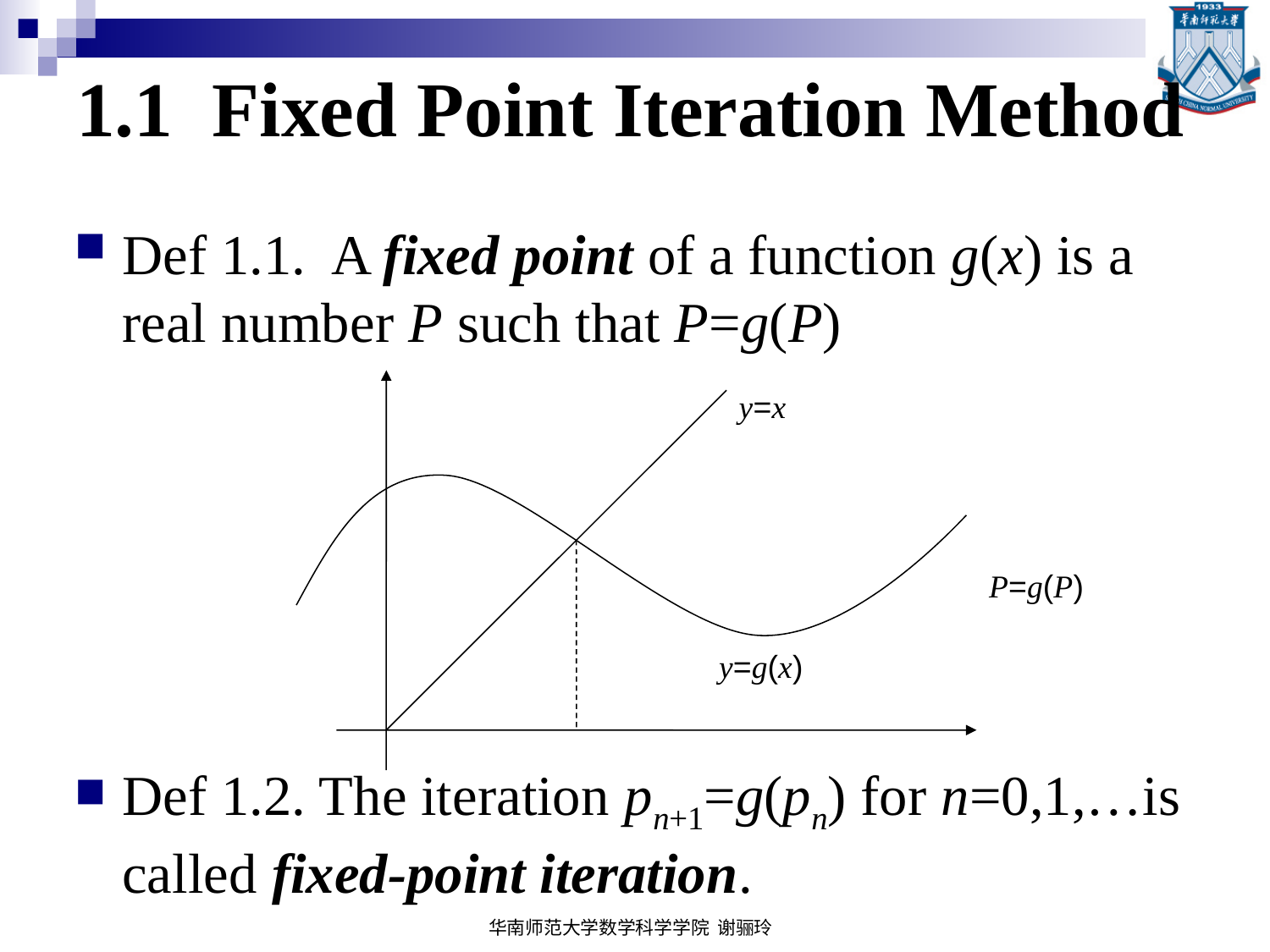

# 1.1  Fixed Point Iteration Method
Def 1.1.  A fixed point of a function g(x) is a real number P such that P=g(P)

Def 1.2. The iteration pn+1=g(pn) for n=0,1,…is called fixed-point iteration.

y=x

y=g(x)

P=g(P)
华南师范大学数学科学学院  谢骊玲